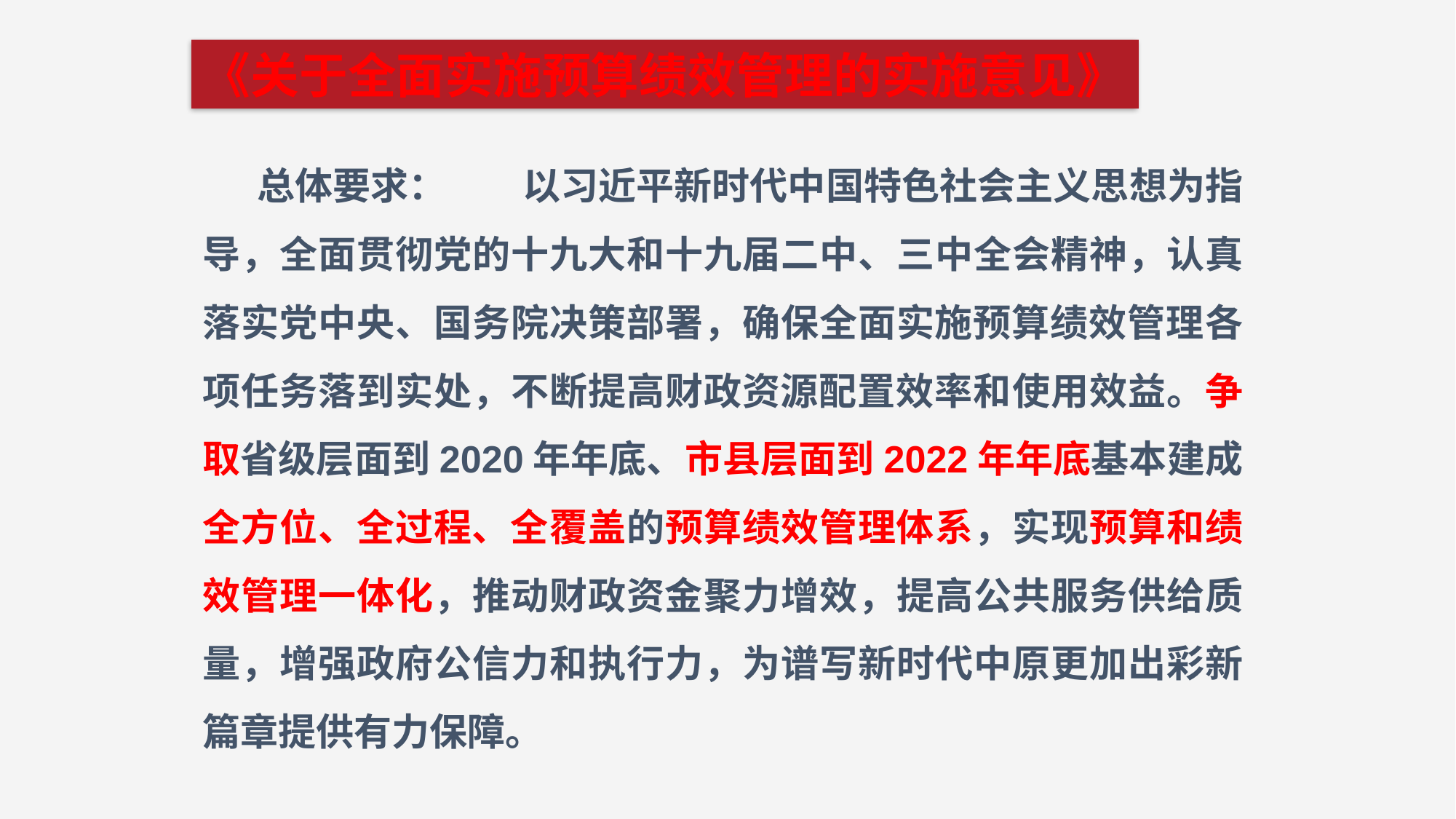

《关于全面实施预算绩效管理的实施意见》

总体要求：　　以习近平新时代中国特色社会主义思想为指导，全面贯彻党的十九大和十九届二中、三中全会精神，认真落实党中央、国务院决策部署，确保全面实施预算绩效管理各项任务落到实处，不断提高财政资源配置效率和使用效益。争取省级层面到2020年年底、市县层面到2022年年底基本建成全方位、全过程、全覆盖的预算绩效管理体系，实现预算和绩效管理一体化，推动财政资金聚力增效，提高公共服务供给质量，增强政府公信力和执行力，为谱写新时代中原更加出彩新篇章提供有力保障。